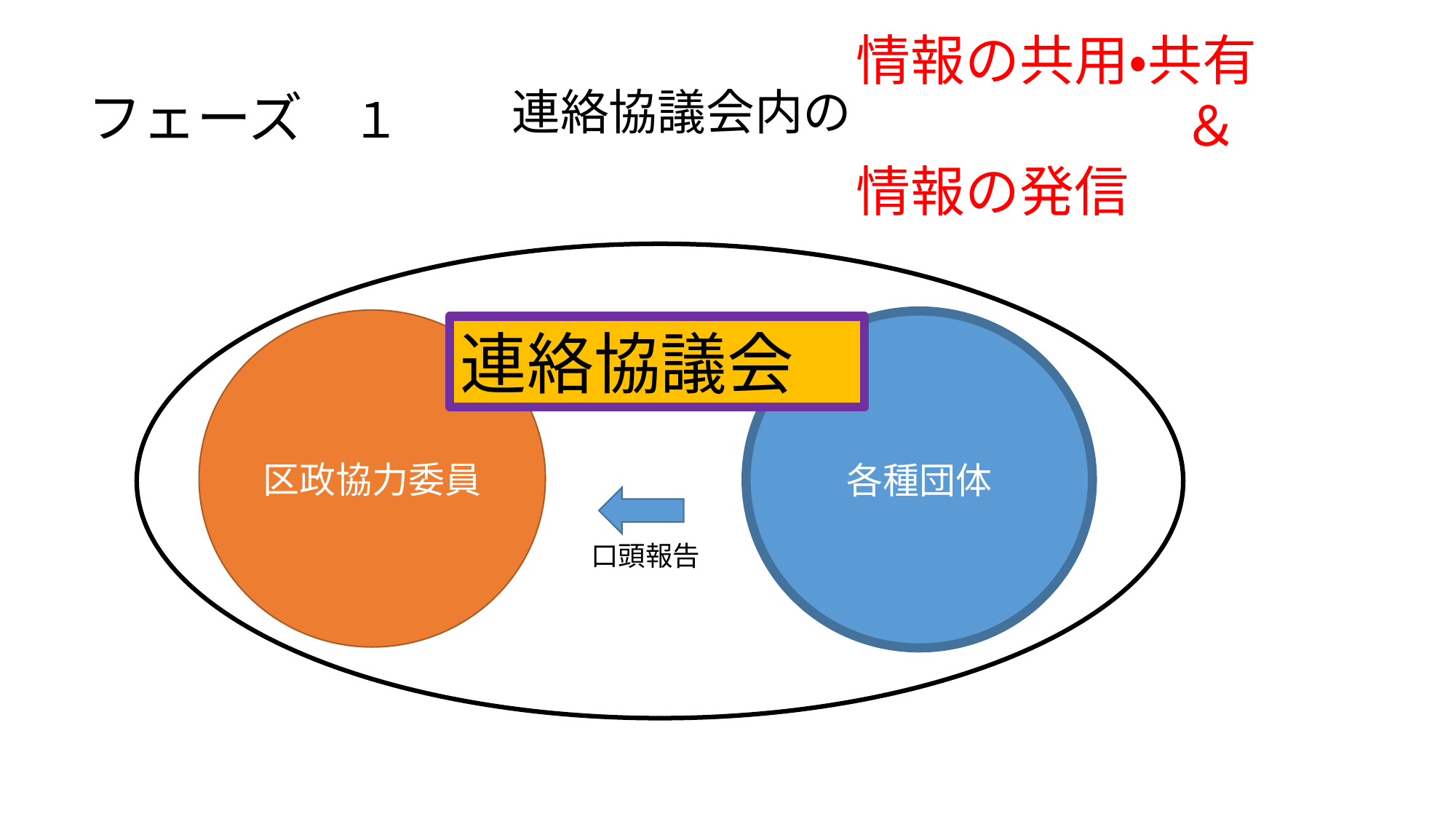

情報の共用・共有
　　　　　　＆
情報の発信
連絡協議会内の
フェーズ　１

区政協力委員
各種団体
連絡協議会

口頭報告